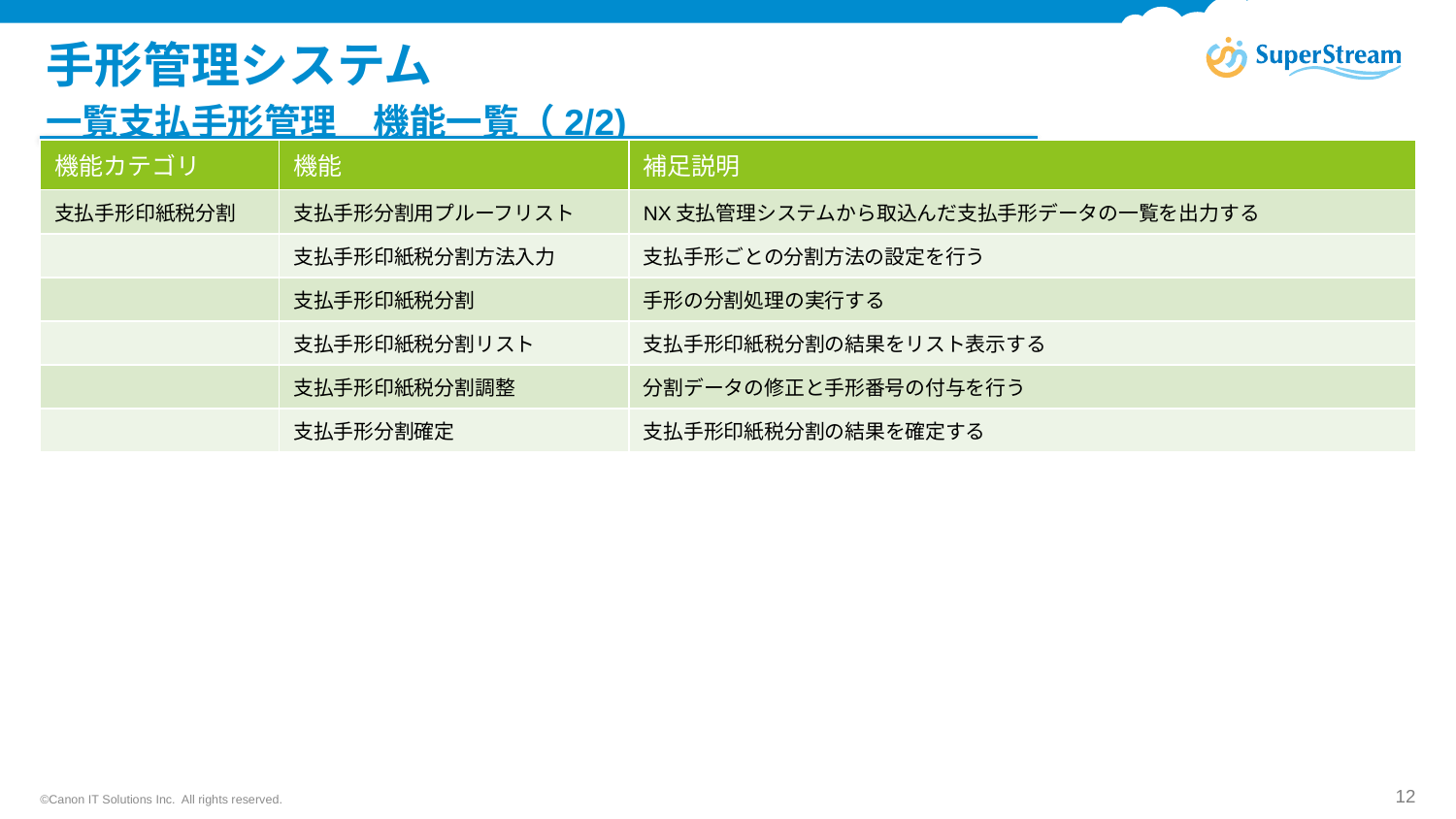

# 手形管理システム
一覧支払手形管理　機能一覧（2/2)

| 機能カテゴリ | 機能 | 補足説明 |
| --- | --- | --- |
| 支払手形印紙税分割 | 支払手形分割用プルーフリスト | NX支払管理システムから取込んだ支払手形データの一覧を出力する |
|  | 支払手形印紙税分割方法入力 | 支払手形ごとの分割方法の設定を行う |
|  | 支払手形印紙税分割 | 手形の分割処理の実行する |
|  | 支払手形印紙税分割リスト | 支払手形印紙税分割の結果をリスト表示する |
|  | 支払手形印紙税分割調整 | 分割データの修正と手形番号の付与を行う |
|  | 支払手形分割確定 | 支払手形印紙税分割の結果を確定する |
©Canon IT Solutions Inc.  All rights reserved.
12